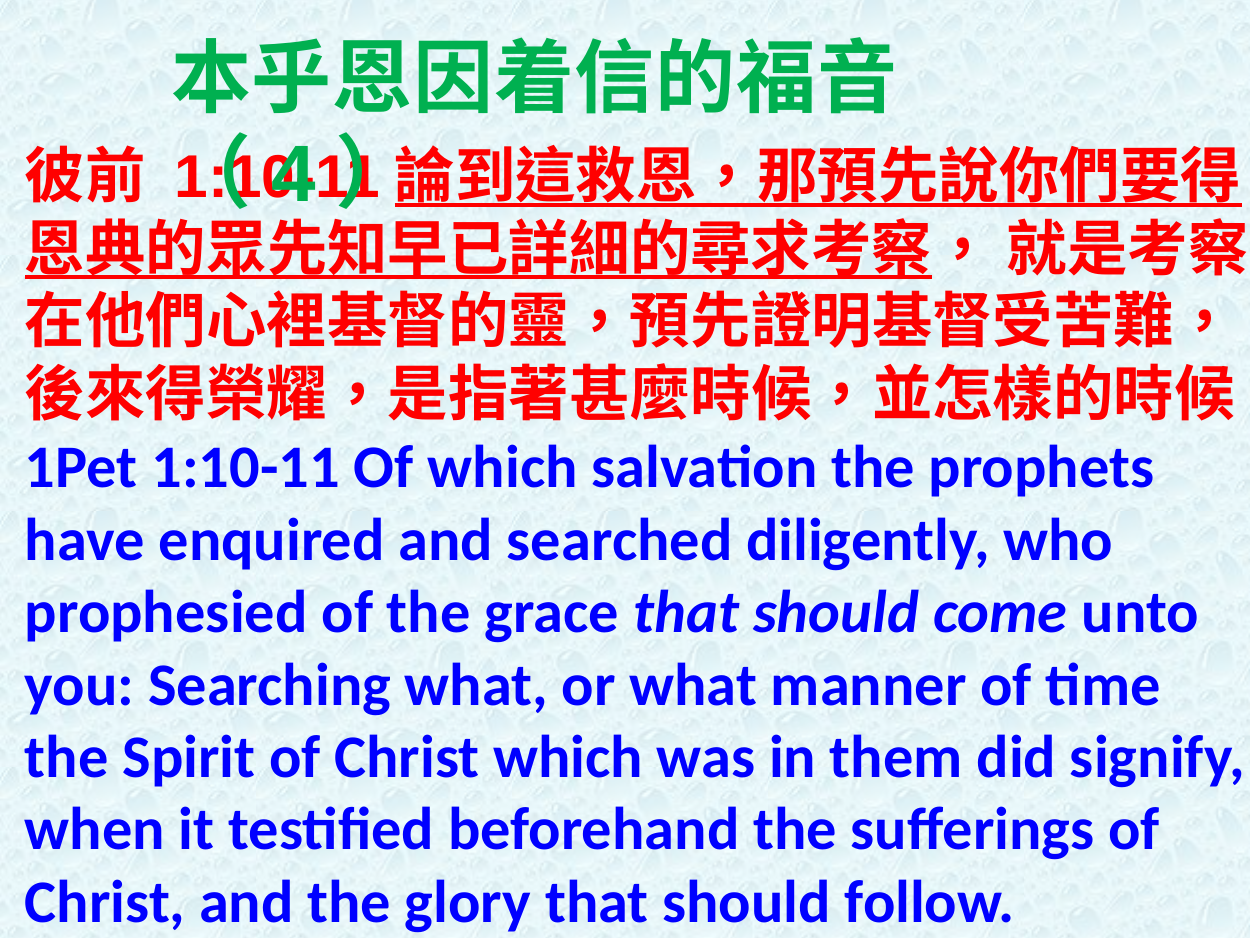

本乎恩因着信的福音（4）
彼前 1:10-11論到這救恩，那預先說你們要得恩典的眾先知早已詳細的尋求考察， 就是考察在他們心裡基督的靈，預先證明基督受苦難，後來得榮耀，是指著甚麼時候，並怎樣的時候。1Pet 1:10-11 Of which salvation the prophets have enquired and searched diligently, who prophesied of the grace that should come unto you: Searching what, or what manner of time the Spirit of Christ which was in them did signify, when it testified beforehand the sufferings of Christ, and the glory that should follow.